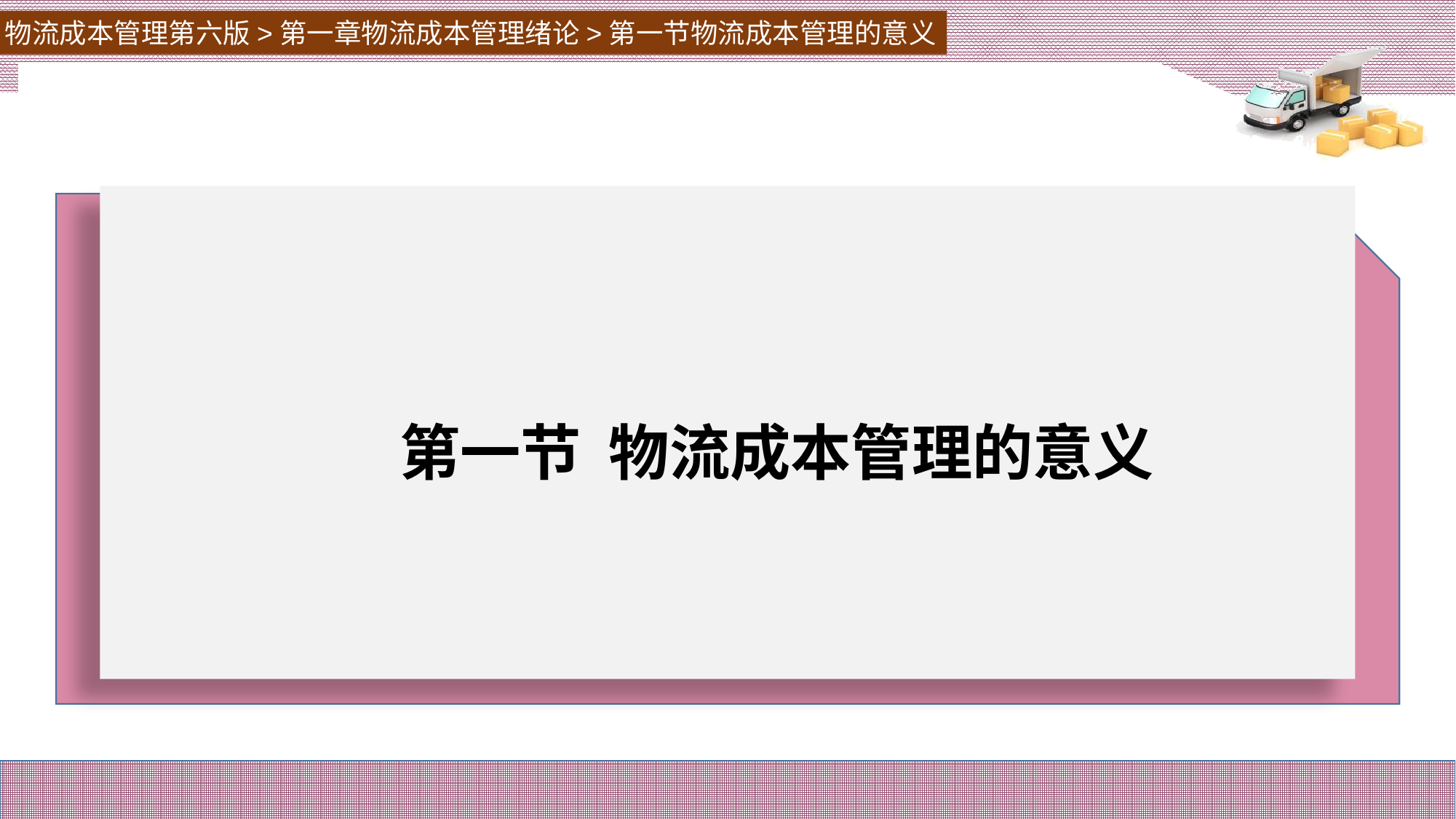

物流成本管理第六版>第一章物流成本管理绪论>第一节物流成本管理的意义
# 第一节  物流成本管理的意义